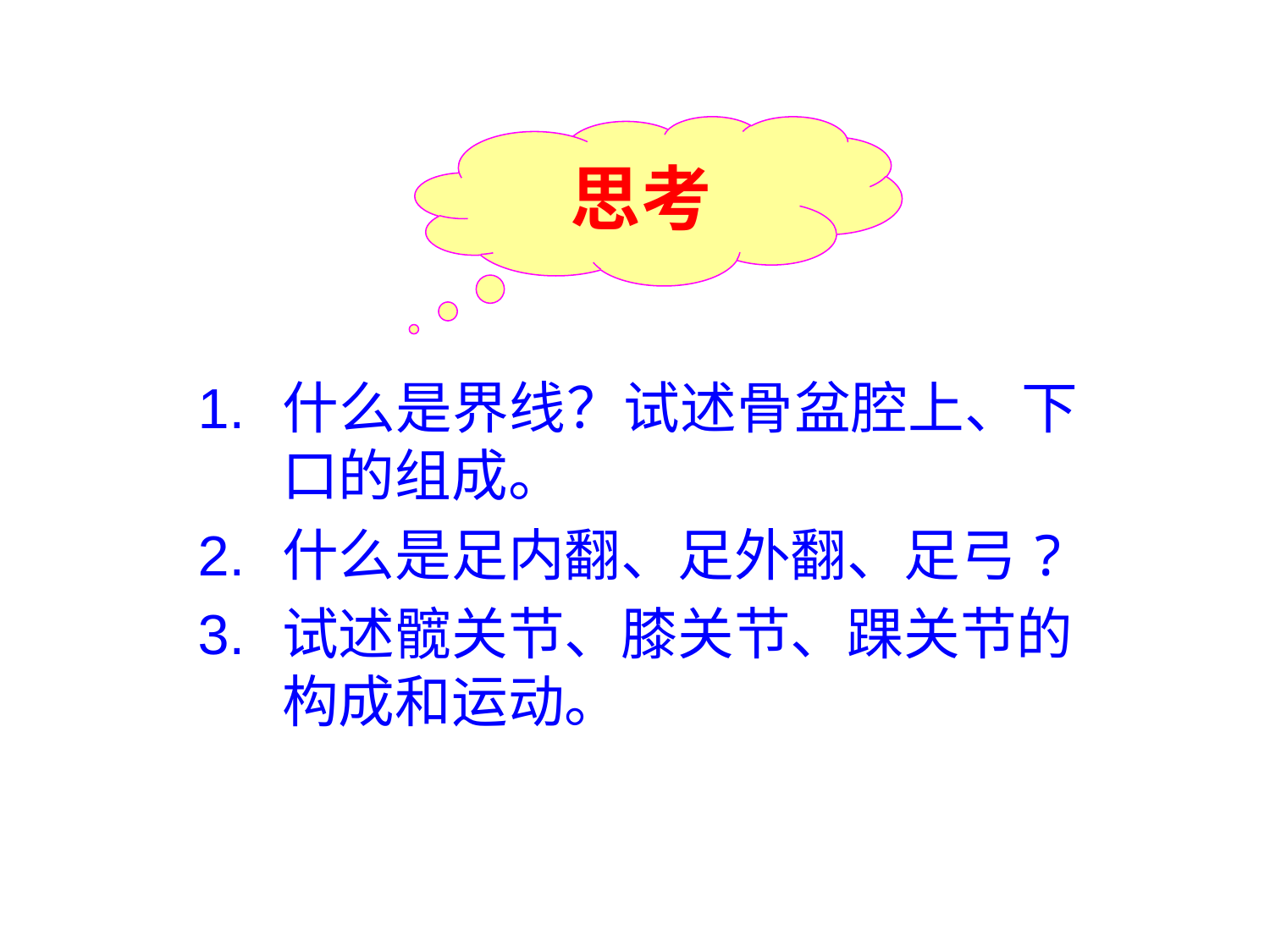

思考
什么是界线？试述骨盆腔上、下口的组成。
什么是足内翻、足外翻、足弓?
试述髋关节、膝关节、踝关节的构成和运动。